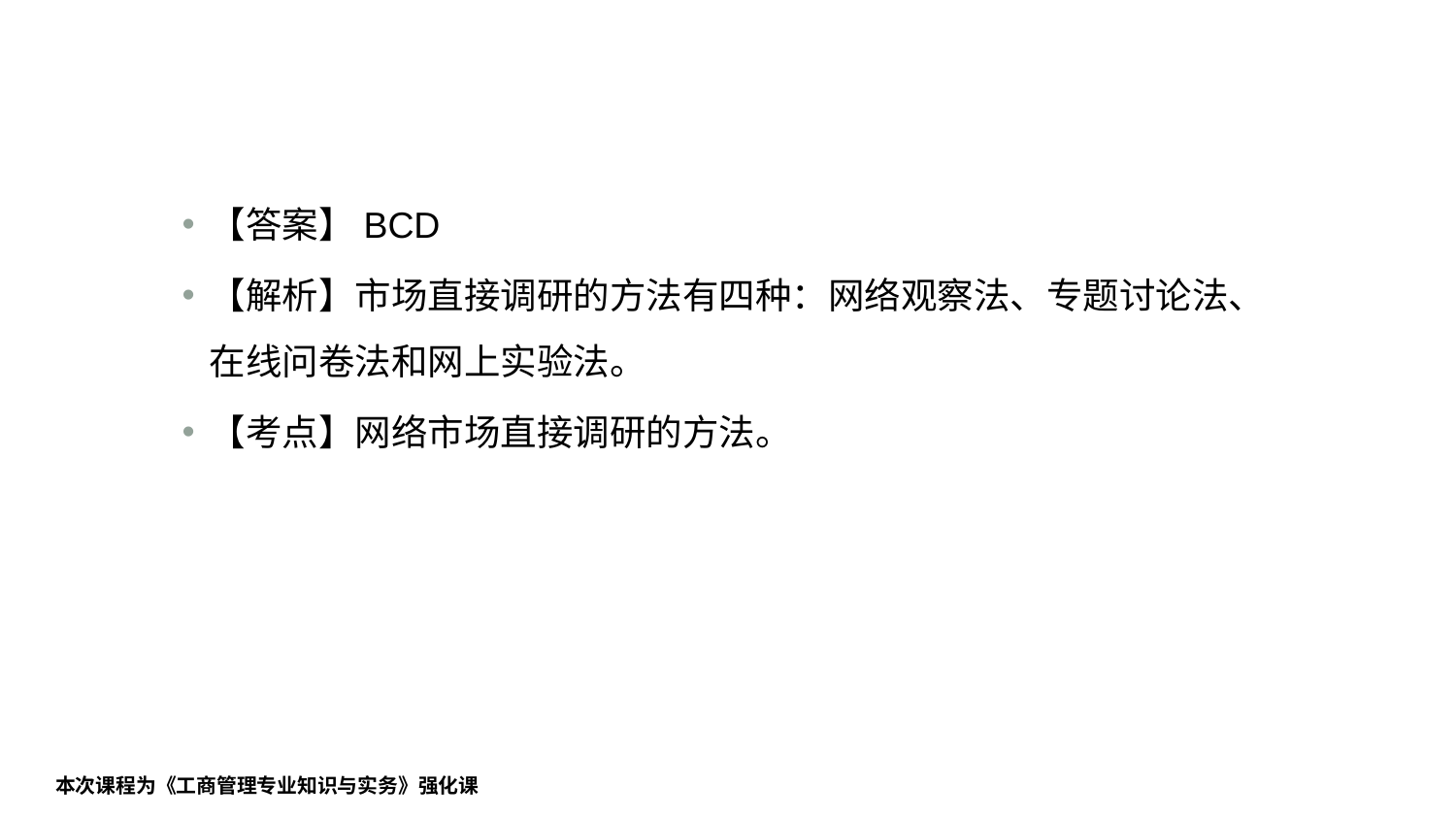

#
【答案】BCD
【解析】市场直接调研的方法有四种：网络观察法、专题讨论法、在线问卷法和网上实验法。
【考点】网络市场直接调研的方法。